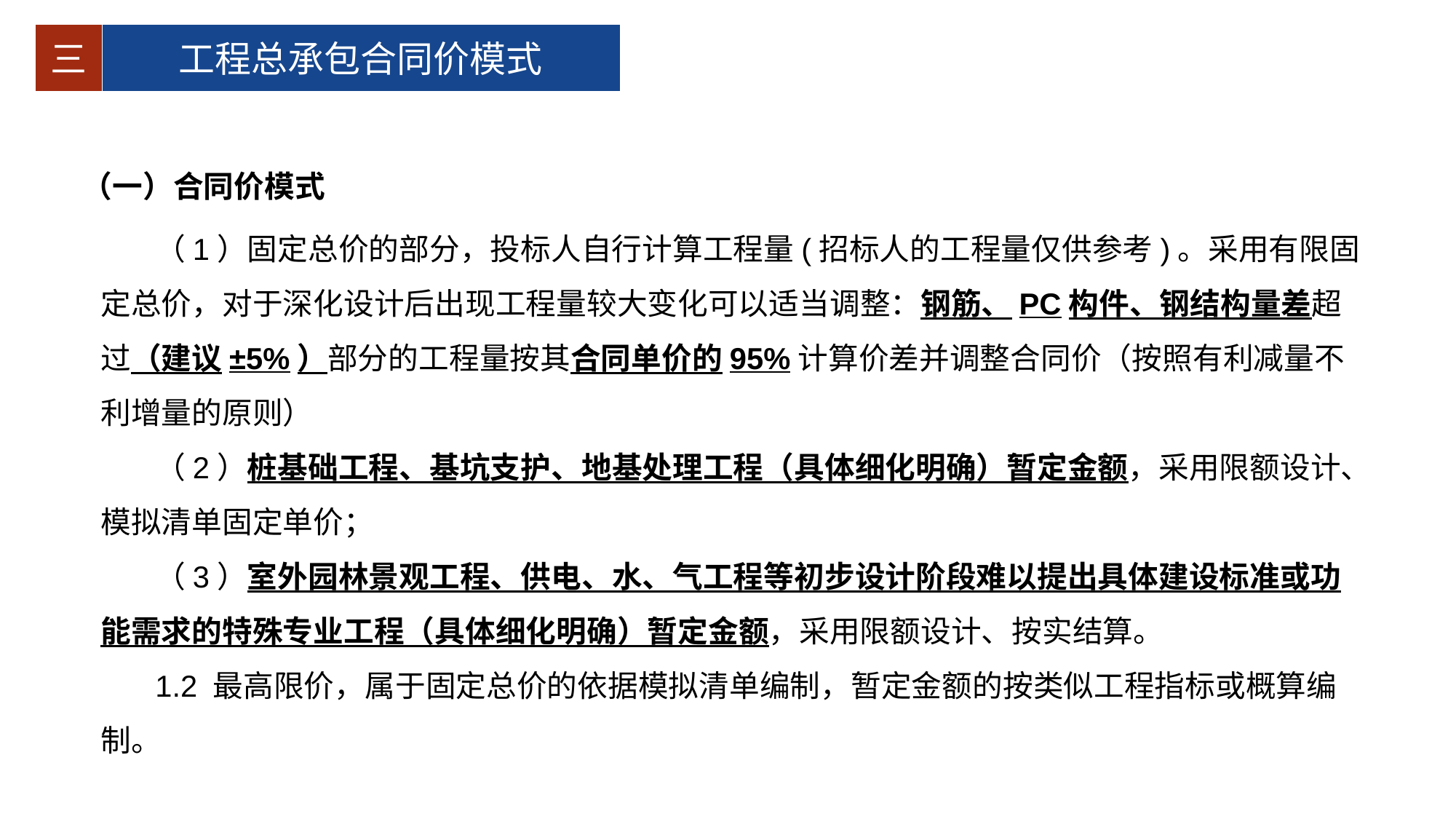

三
工程总承包合同价模式
（一）合同价模式
（1）固定总价的部分，投标人自行计算工程量(招标人的工程量仅供参考)。采用有限固定总价，对于深化设计后出现工程量较大变化可以适当调整：钢筋、PC构件、钢结构量差超过（建议±5%）部分的工程量按其合同单价的95%计算价差并调整合同价（按照有利减量不利增量的原则）
（2）桩基础工程、基坑支护、地基处理工程（具体细化明确）暂定金额，采用限额设计、模拟清单固定单价；
（3）室外园林景观工程、供电、水、气工程等初步设计阶段难以提出具体建设标准或功能需求的特殊专业工程（具体细化明确）暂定金额，采用限额设计、按实结算。
1.2 最高限价，属于固定总价的依据模拟清单编制，暂定金额的按类似工程指标或概算编制。